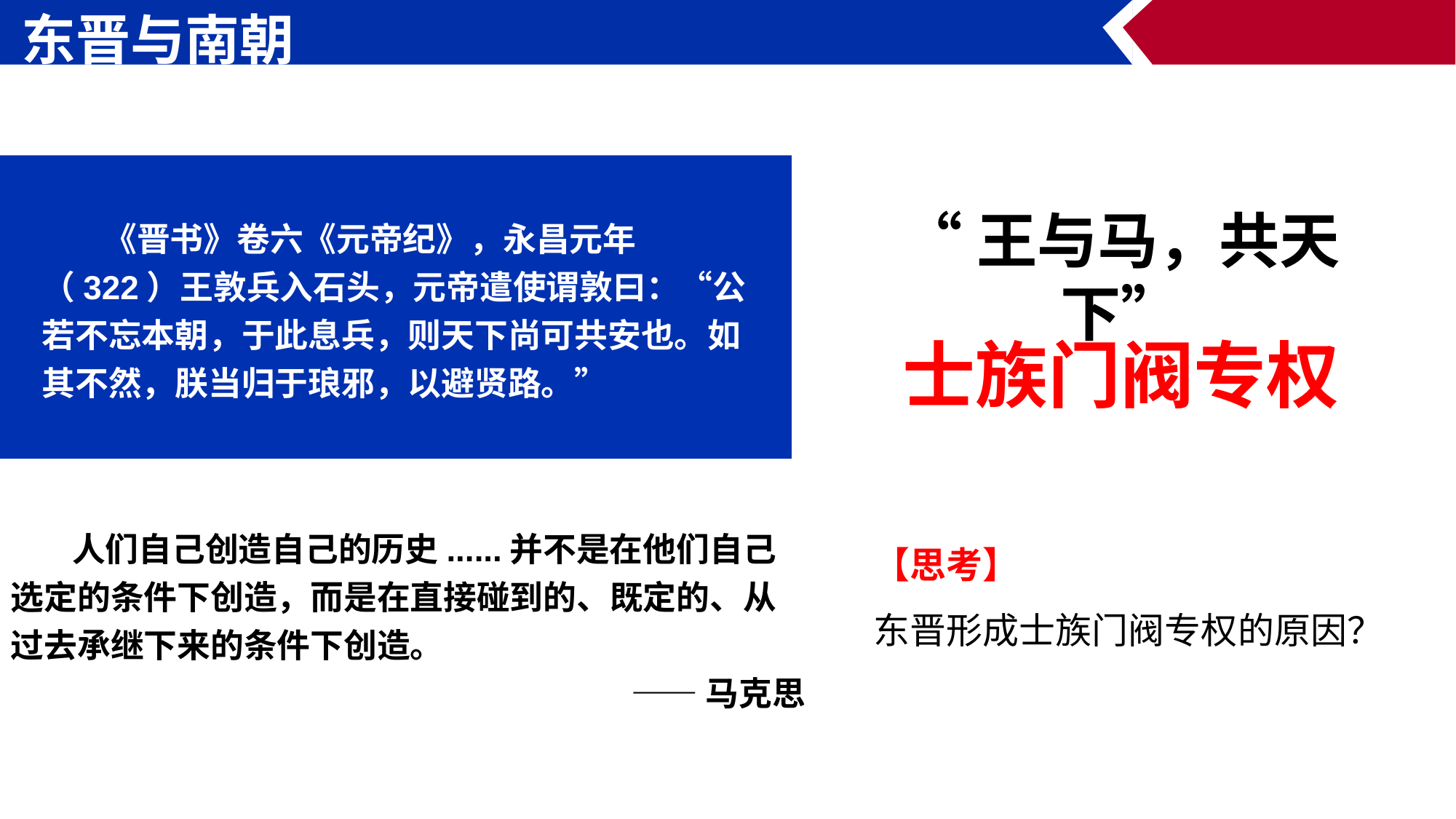

东晋与南朝

“王与马，共天下”
       《晋书》卷六《元帝纪》，永昌元年（322）王敦兵入石头，元帝遣使谓敦曰：“公若不忘本朝，于此息兵，则天下尚可共安也。如其不然，朕当归于琅邪，以避贤路。”
士族门阀专权
       人们自己创造自己的历史......并不是在他们自己选定的条件下创造，而是在直接碰到的、既定的、从过去承继下来的条件下创造。
——马克思
【思考】
东晋形成士族门阀专权的原因？